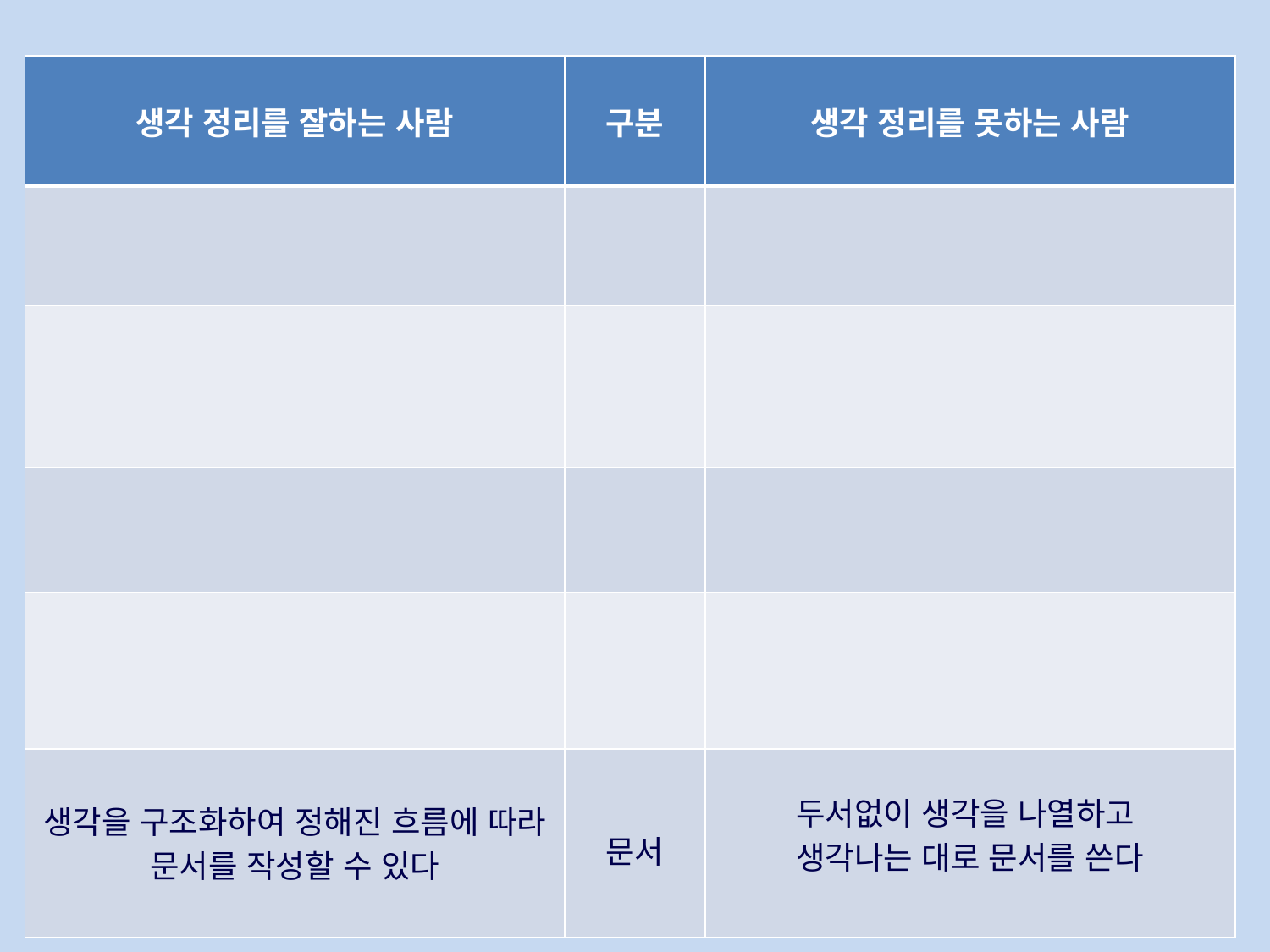

| 생각 정리를 잘하는 사람 | 구분 | 생각 정리를 못하는 사람 |
| --- | --- | --- |
|  |  |  |
|  |  |  |
|  |  |  |
|  |  |  |
| 생각을 구조화하여 정해진 흐름에 따라 문서를 작성할 수 있다 | 문서 | 두서없이 생각을 나열하고 생각나는 대로 문서를 쓴다 |